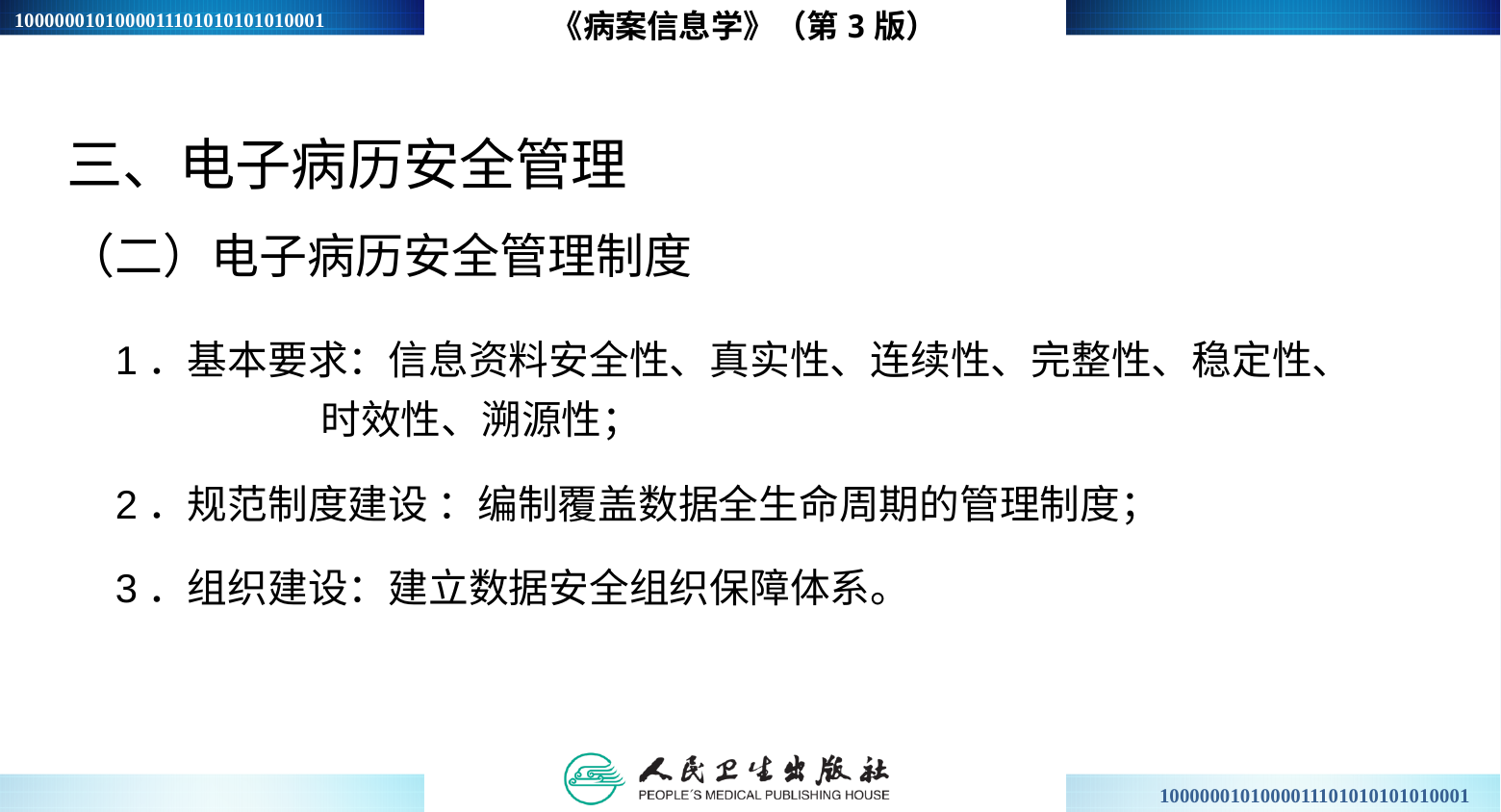

《病案信息学》（第3版）
三、电子病历安全管理
（二）电子病历安全管理制度

1．基本要求：信息资料安全性、真实性、连续性、完整性、稳定性、
                      时效性、溯源性；
2．规范制度建设 ：编制覆盖数据全生命周期的管理制度；
3．组织建设：建立数据安全组织保障体系。